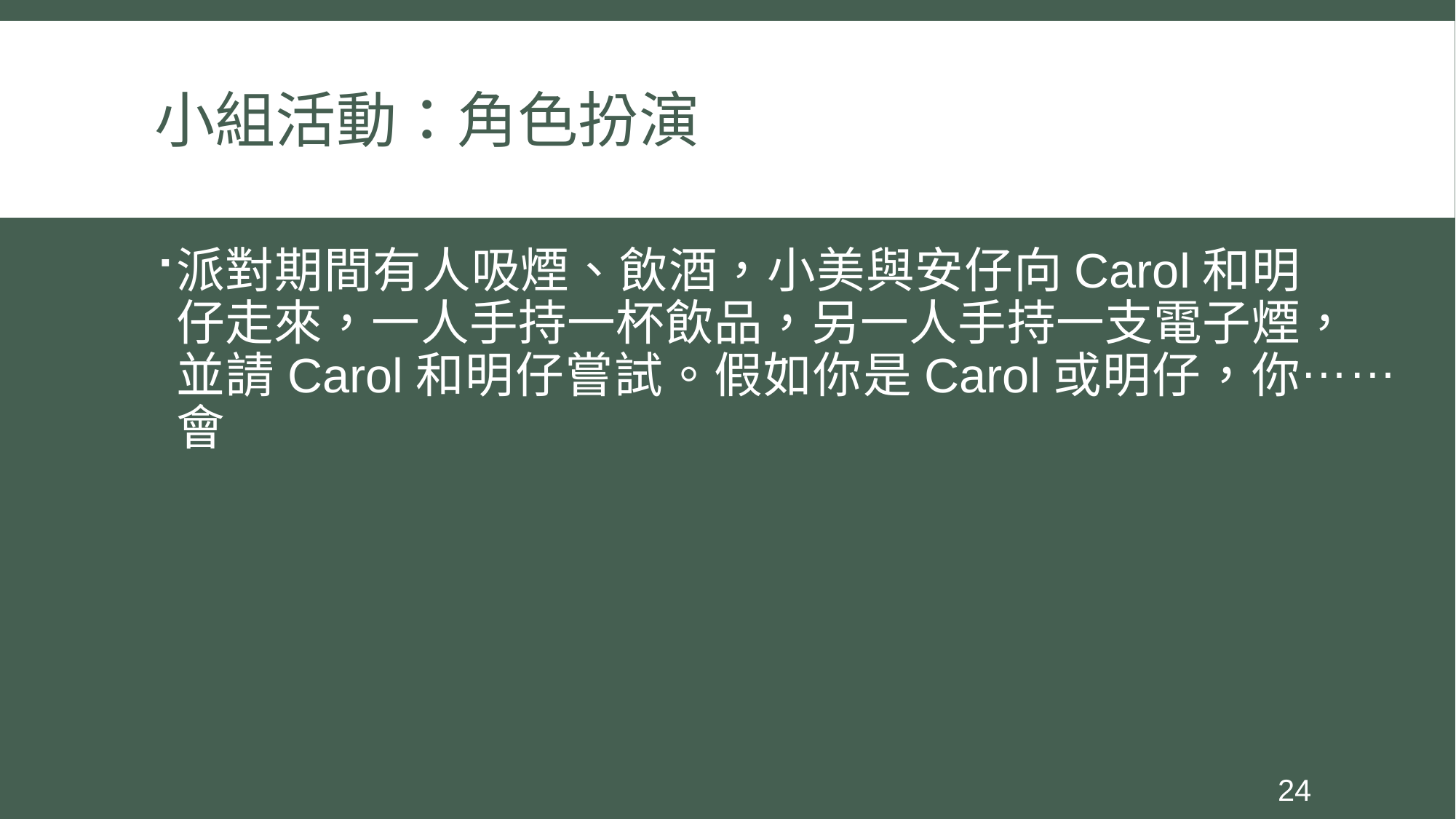

# 小組活動：角色扮演
派對期間有人吸煙、飲酒，小美與安仔向Carol和明仔走來，一人手持一杯飲品，另一人手持一支電子煙，並請Carol和明仔嘗試。假如你是Carol或明仔，你會
……
24